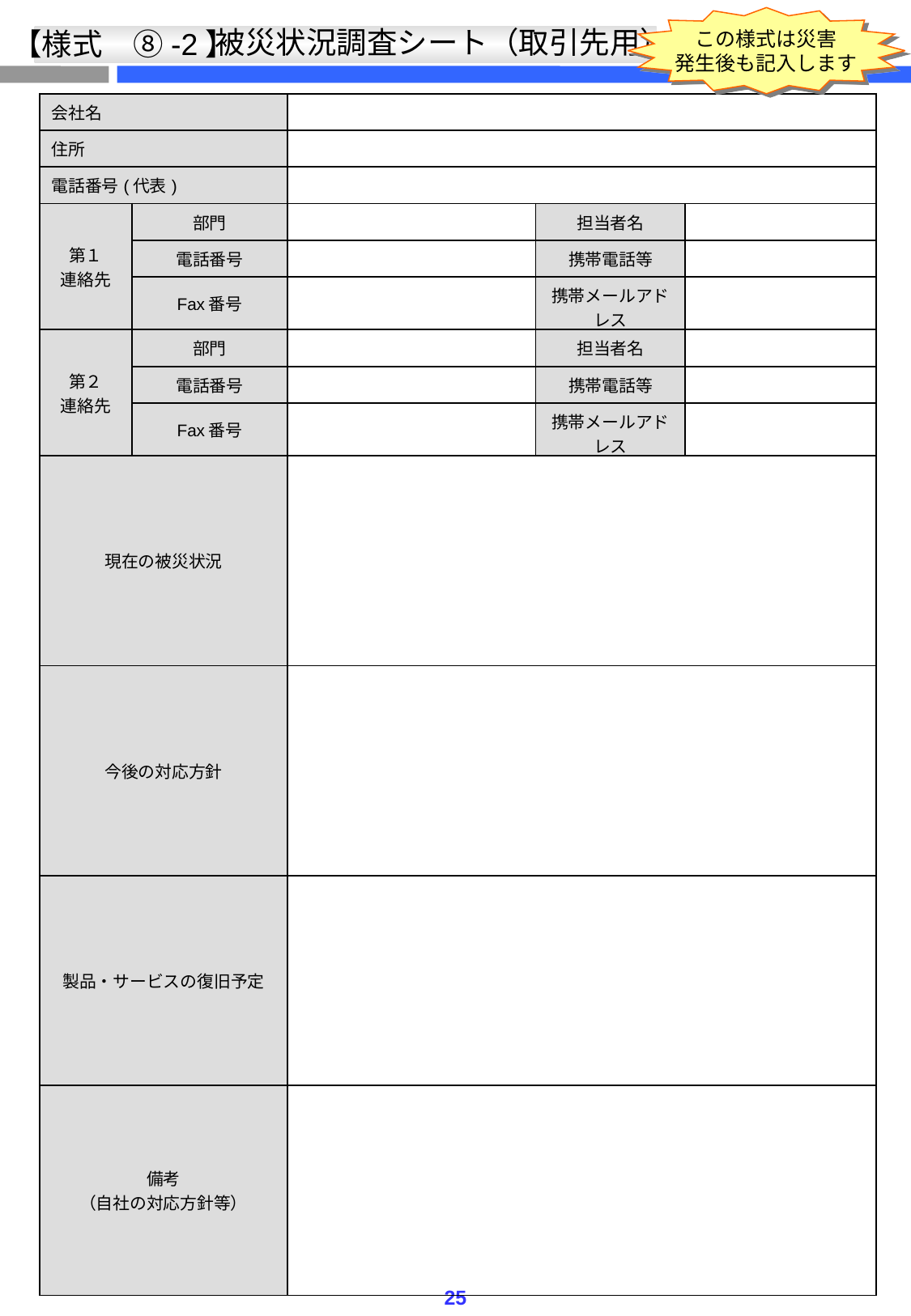

この様式は災害
発生後も記入します
被災状況調査シート（取引先用）
【様式　⑧-2】

| 会社名 |  |  |  |  |
| --- | --- | --- | --- | --- |
| 住所 |  |  |  |  |
| 電話番号(代表) |  |  |  |  |
| 第１ 連絡先 | 部門 |  | 担当者名 |  |
|  | 電話番号 |  | 携帯電話等 |  |
|  | Fax番号 |  | 携帯メールアドレス |  |
| 第２ 連絡先 | 部門 |  | 担当者名 |  |
|  | 電話番号 |  | 携帯電話等 |  |
|  | Fax番号 |  | 携帯メールアドレス |  |
| 現在の被災状況 |  |  |  |  |
| 今後の対応方針 |  |  |  |  |
| 製品・サービスの復旧予定 |  |  |  |  |
| 備考 （自社の対応方針等） |  |  |  |  |
25